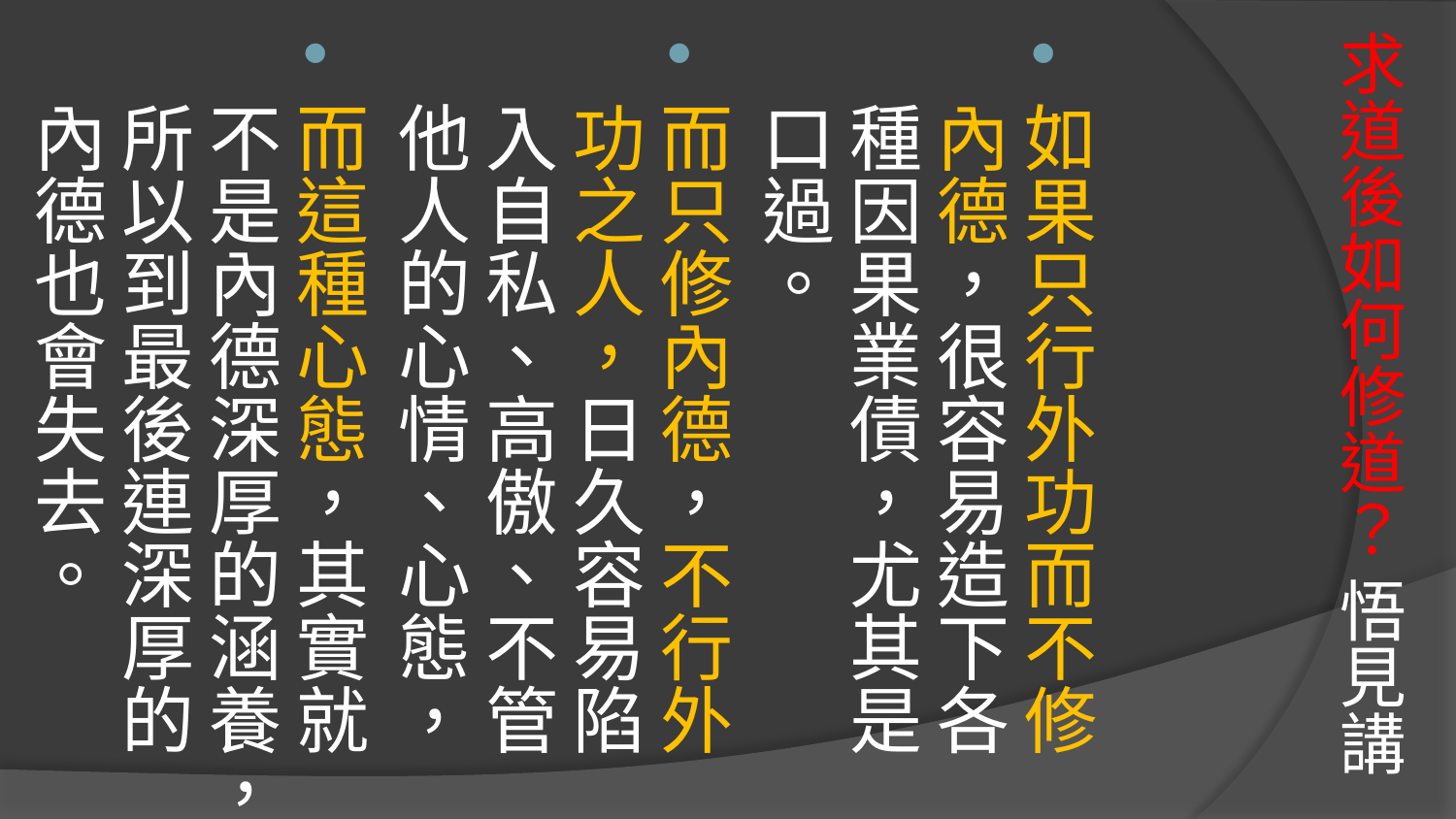

如果只行外功而不修內德，很容易造下各種因果業債，尤其是口過。
而只修內德，不行外功之人，日久容易陷入自私、高傲、不管他人的心情、心態，
而這種心態，其實就不是內德深厚的涵養，所以到最後連深厚的內德也會失去。
# 求道後如何修道？ 悟見講